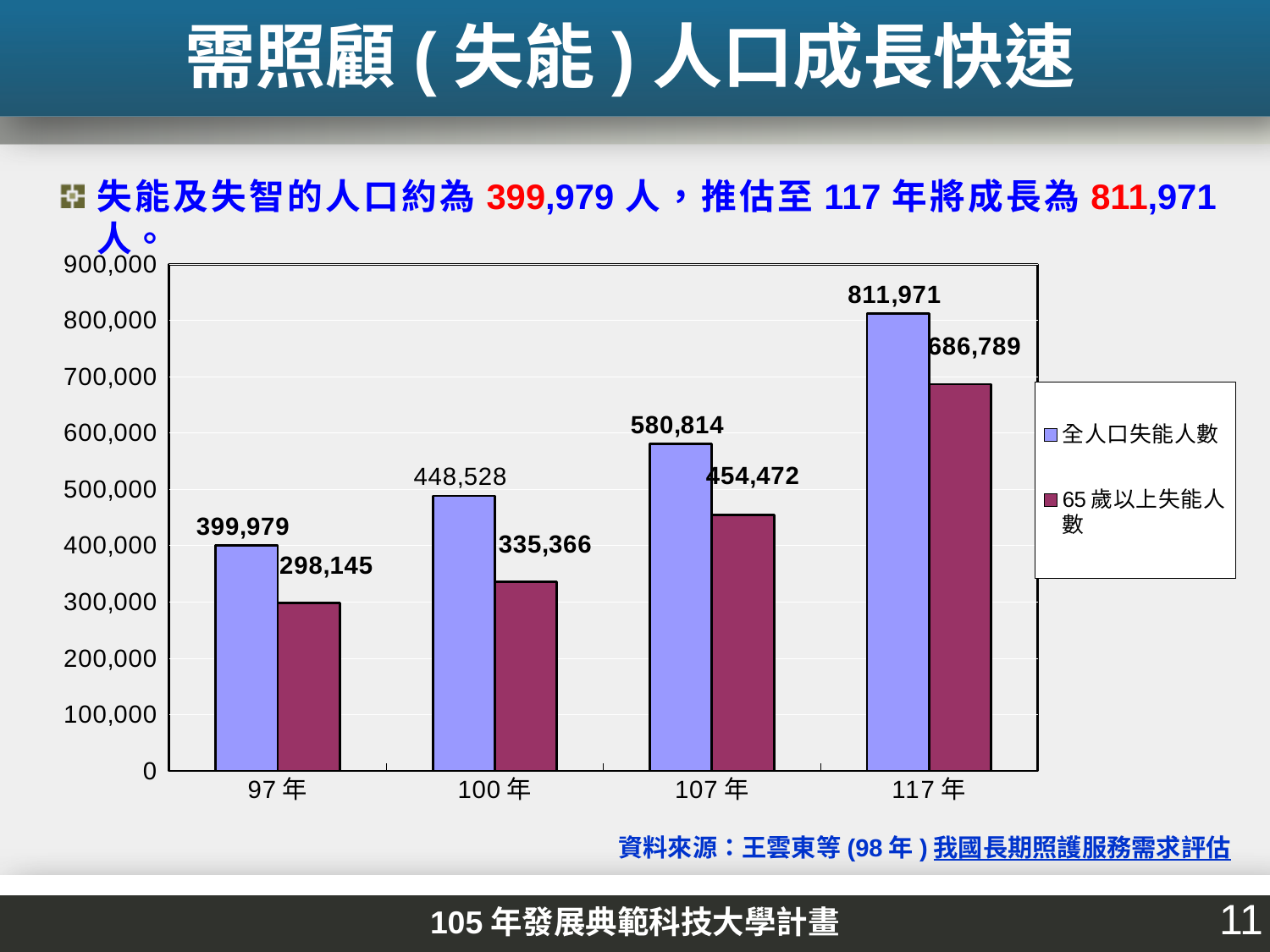

需照顧(失能)人口成長快速
失能及失智的人口約為399,979人，推估至117年將成長為811,971人。

### Chart

| Category | 全人口失能人數 | 65歲以上失能人數 |
|---|---|---|
| 97年 | 399979.0 | 298145.0 |
| 100年 | 488528.0 | 335366.0 |
| 107年 | 580814.0 | 454472.0 |
| 117年 | 811971.0 | 686789.0 |
資料來源：王雲東等(98年)我國長期照護服務需求評估